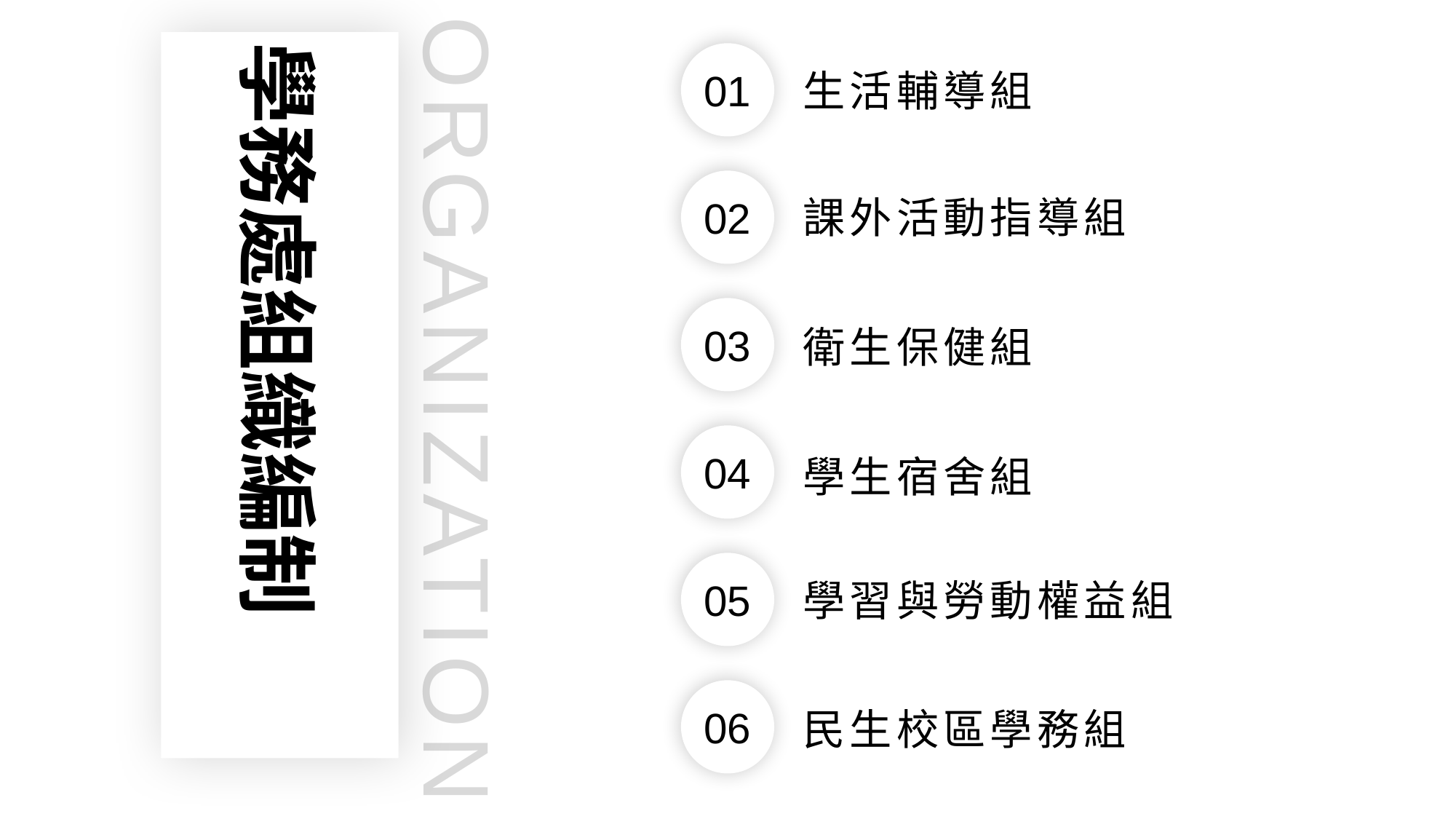

學務處組織編制

01
生活輔導組

02
課外活動指導組

03
衛生保健組
ORGANIZATION

04
學生宿舍組

05
學習與勞動權益組

06
民生校區學務組